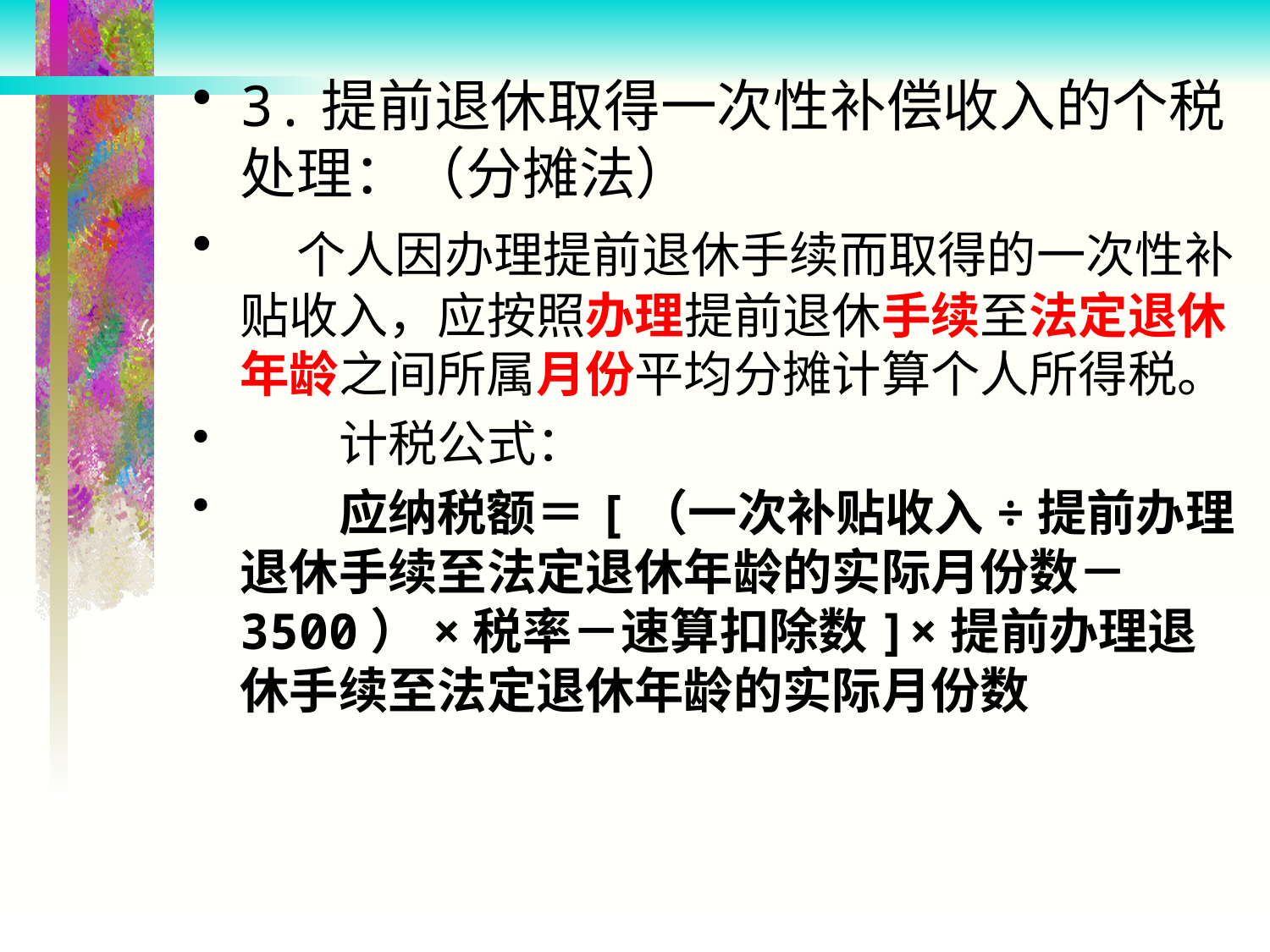

3.提前退休取得一次性补偿收入的个税处理：（分摊法）
　个人因办理提前退休手续而取得的一次性补贴收入，应按照办理提前退休手续至法定退休年龄之间所属月份平均分摊计算个人所得税。
　　计税公式：
　　应纳税额＝[（一次补贴收入÷提前办理退休手续至法定退休年龄的实际月份数－3500）×税率－速算扣除数]×提前办理退休手续至法定退休年龄的实际月份数